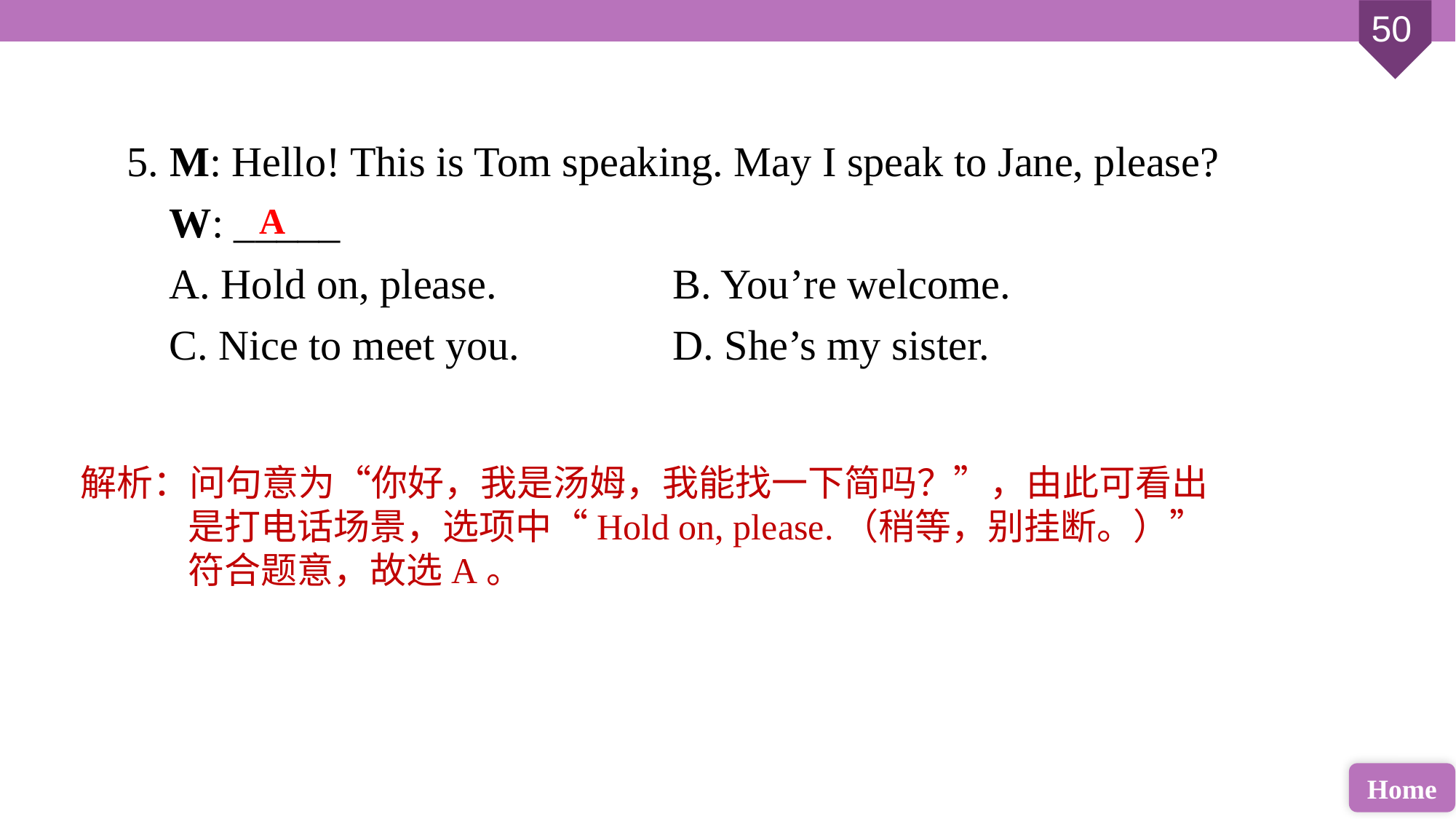

5. M: Hello! This is Tom speaking. May I speak to Jane, please?
    W: _____
    A. Hold on, please. 		B. You’re welcome.
    C. Nice to meet you. 		D. She’s my sister.
A
解析：问句意为“你好，我是汤姆，我能找一下简吗？”，由此可看出是打电话场景，选项中“Hold on, please.（稍等，别挂断。）”符合题意，故选A。